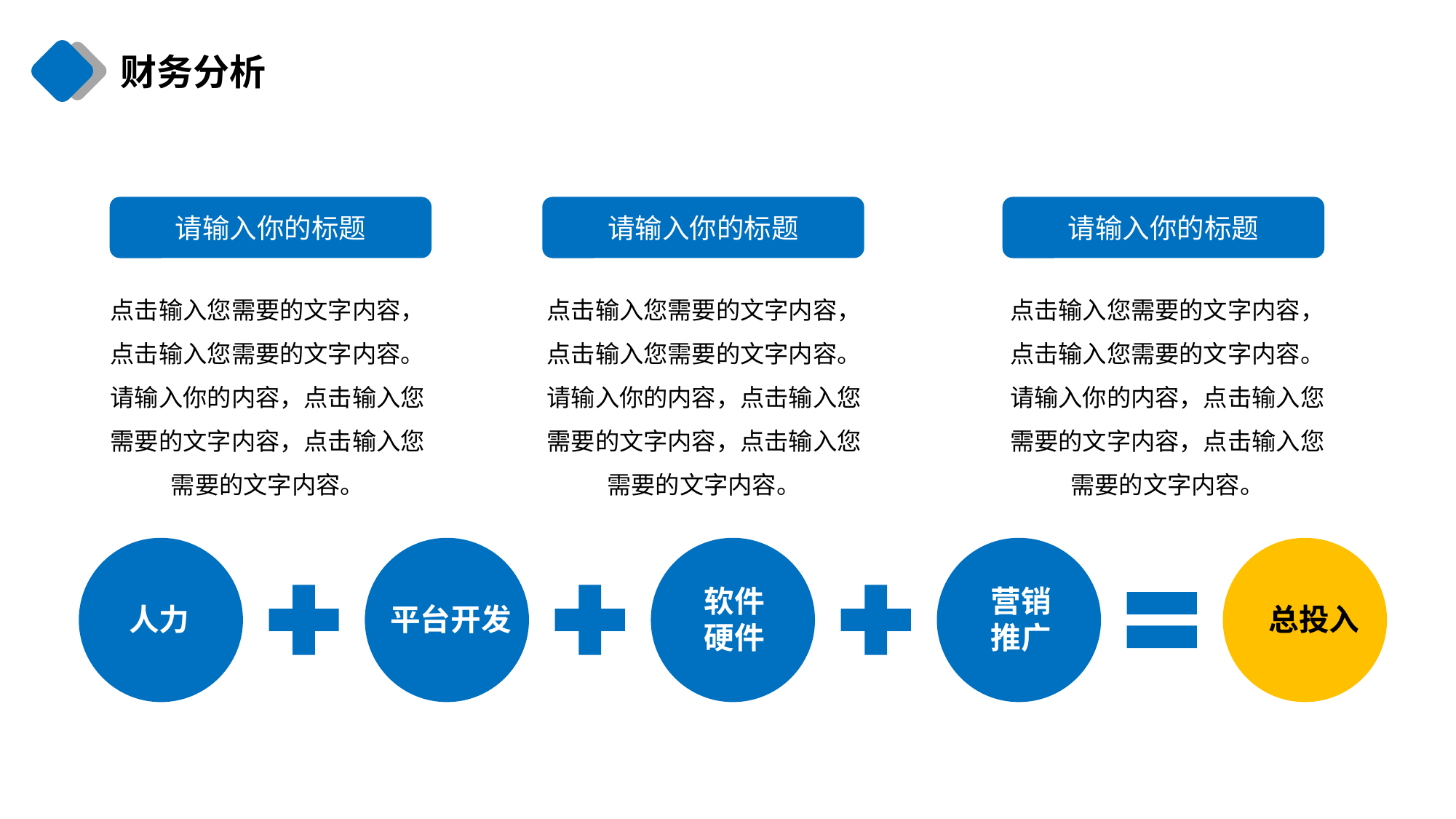

财务分析
请输入你的标题
请输入你的标题
请输入你的标题
点击输入您需要的文字内容，点击输入您需要的文字内容。请输入你的内容，点击输入您需要的文字内容，点击输入您需要的文字内容。
点击输入您需要的文字内容，点击输入您需要的文字内容。请输入你的内容，点击输入您需要的文字内容，点击输入您需要的文字内容。
点击输入您需要的文字内容，点击输入您需要的文字内容。请输入你的内容，点击输入您需要的文字内容，点击输入您需要的文字内容。

软件硬件
营销
推广
人力
平台开发
总投入